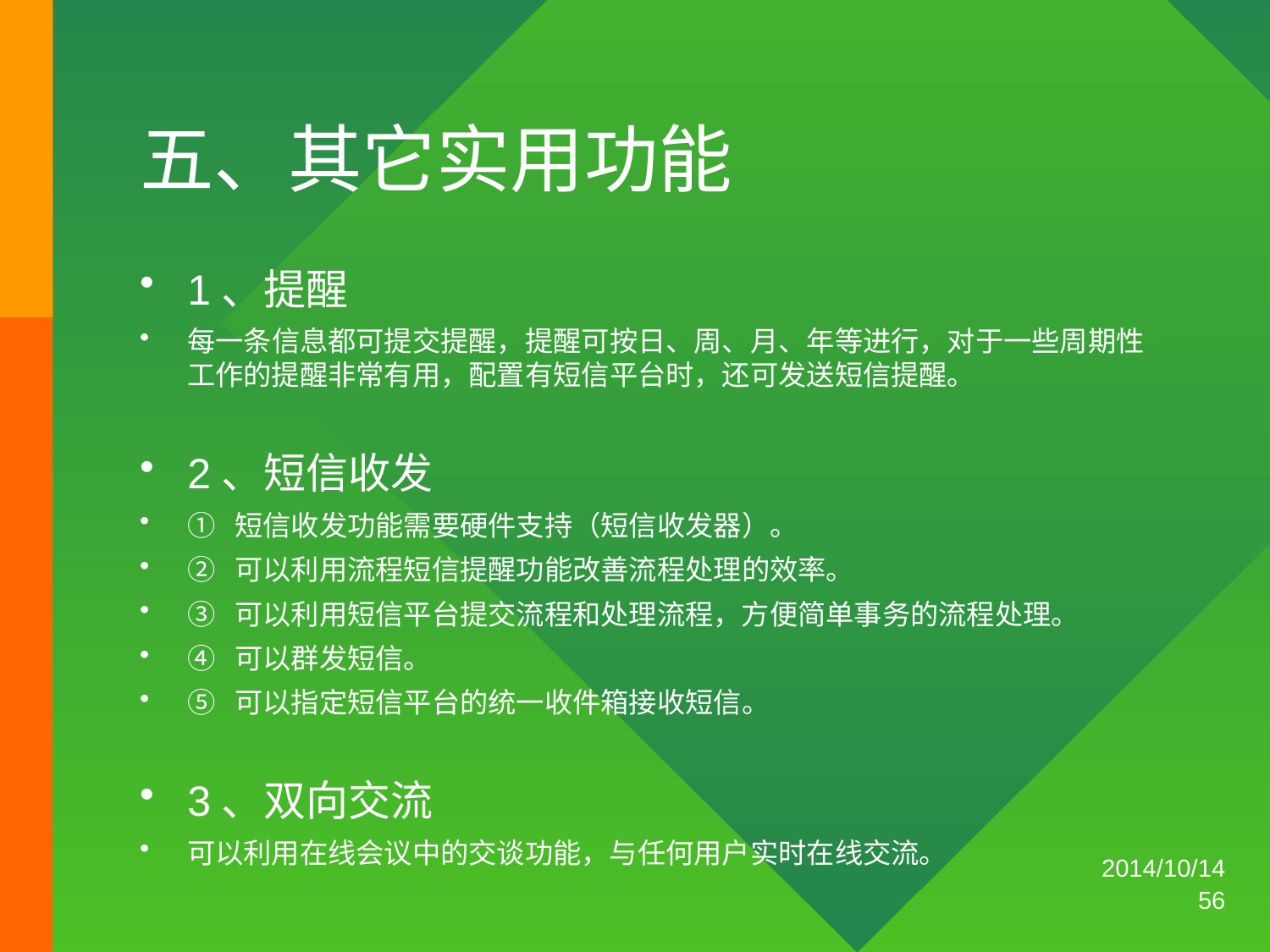

？？电气装备集团办公自动化
# 五、其它实用功能
1、提醒
每一条信息都可提交提醒，提醒可按日、周、月、年等进行，对于一些周期性工作的提醒非常有用，配置有短信平台时，还可发送短信提醒。

2、短信收发
①  短信收发功能需要硬件支持（短信收发器）。
②  可以利用流程短信提醒功能改善流程处理的效率。
③  可以利用短信平台提交流程和处理流程，方便简单事务的流程处理。
④  可以群发短信。
⑤  可以指定短信平台的统一收件箱接收短信。

3、双向交流
可以利用在线会议中的交谈功能，与任何用户实时在线交流。

2014/10/14
56